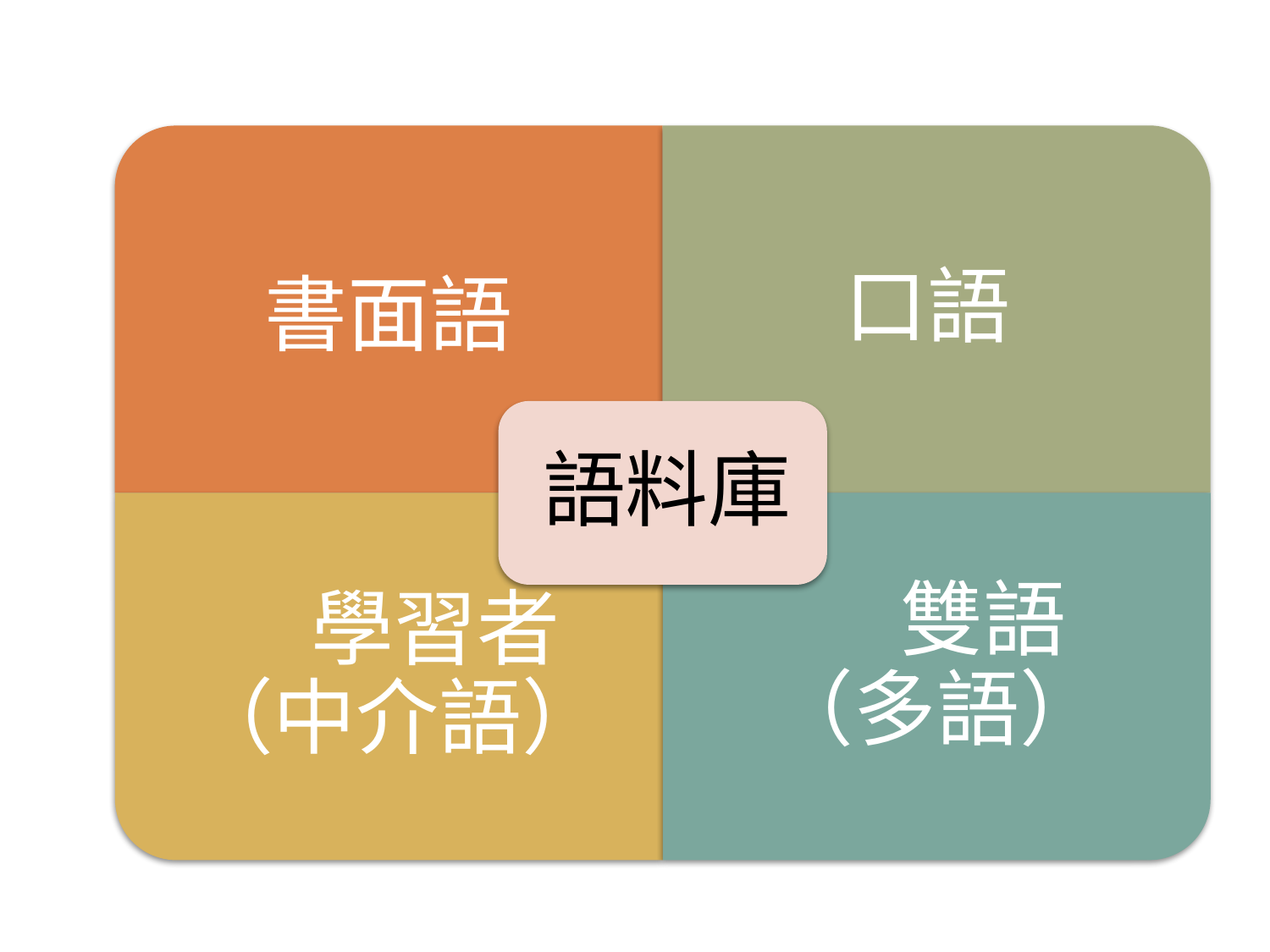

書面語
口語
   學習者
（中介語）
    雙語
（多語）
語料庫